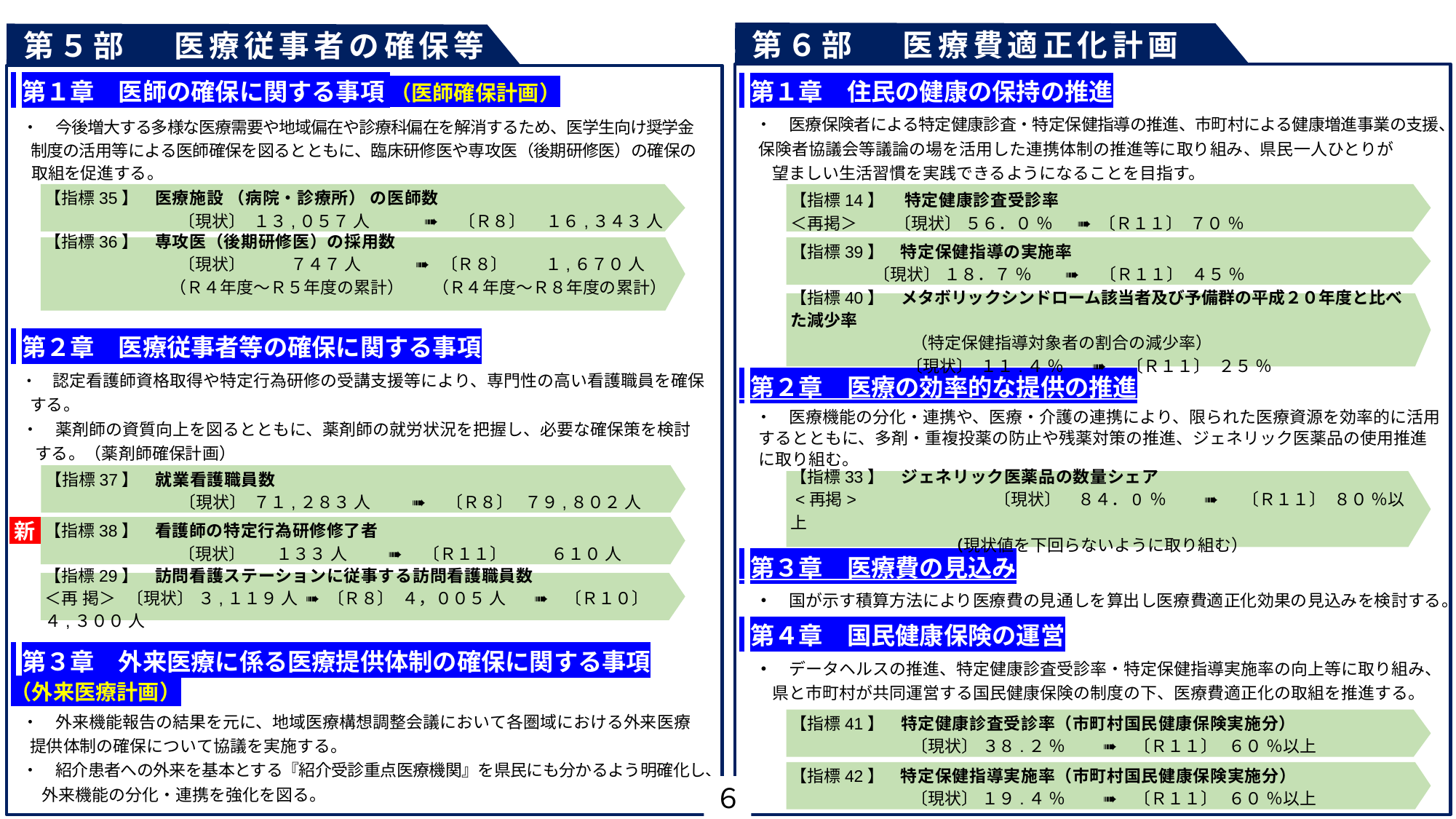

第６部　 医療費適正化計画
 第１章　住民の健康の保持の推進
　・　医療保険者による特定健康診査・特定保健指導の推進、市町村による健康増進事業の支援、
    保険者協議会等議論の場を活用した連携体制の推進等に取り組み、県民一人ひとりが
　　望ましい生活習慣を実践できるようになることを目指す。

 第２章　医療の効率的な提供の推進
　・　医療機能の分化・連携や、医療・介護の連携により、限られた医療資源を効率的に活用
    するとともに、多剤・重複投薬の防止や残薬対策の推進、ジェネリック医薬品の使用推進
    に取り組む。

 第３章　医療費の見込み
　・　国が示す積算方法により医療費の見通しを算出し医療費適正化効果の見込みを検討する。
 第４章　国民健康保険の運営
　・　データヘルスの推進、特定健康診査受診率・特定保健指導実施率の向上等に取り組み、
　　県と市町村が共同運営する国民健康保険の制度の下、医療費適正化の取組を推進する。
第５部　 医療従事者の確保等
 第１章　医師の確保に関する事項 （医師確保計画）
  ・　今後増大する多様な医療需要や地域偏在や診療科偏在を解消するため、医学生向け奨学金
     制度の活用等による医師確保を図るとともに、臨床研修医や専攻医（後期研修医）の確保の
     取組を促進する。

 第２章　医療従事者等の確保に関する事項
  ・　認定看護師資格取得や特定行為研修の受講支援等により、専門性の高い看護職員を確保
    する。
  ・　薬剤師の資質向上を図るとともに、薬剤師の就労状況を把握し、必要な確保策を検討
　  する。（薬剤師確保計画）

 第３章　外来医療に係る医療提供体制の確保に関する事項
（外来医療計画）
  ・　外来機能報告の結果を元に、地域医療構想調整会議において各圏域における外来医療
    提供体制の確保について協議を実施する。
  ・　紹介患者への外来を基本とする『紹介受診重点医療機関』を県民にも分かるよう明確化し、外来機能の分化・連携を強化を図る。

【指標35】　医療施設 （病院・診療所） の医師数
　　　　　　　　〔現状〕  １３,０５７ 人　　 　➠　 〔Ｒ８〕 　１６,３４３ 人
【指標14】　 特定健康診査受診率
＜再掲＞　　 〔現状〕 ５６．０ ％　  ➠  〔Ｒ１１〕  ７０ ％
【指標39】　特定保健指導の実施率
　            　 〔現状〕 １８．７ ％　　➠　 〔Ｒ１１〕  ４５ ％
【指標40】　メタボリックシンドローム該当者及び予備群の平成２０年度と比べた減少率
　　 　　　　　（特定保健指導対象者の割合の減少率）
　　　    　　　〔現状〕  １１.４ ％ 　  ➠ 　〔Ｒ１１〕  ２５ ％
【指標36】　専攻医（後期研修医）の採用数
　　　　　　　　〔現状〕　　   ７４７ 人　　　 ➠   〔Ｒ８〕 　　１,６７０ 人
　　　　　　  　（Ｒ４年度～Ｒ５年度の累計）　   （Ｒ４年度～Ｒ８年度の累計）
【指標37】　就業看護職員数
　　　　　　　　〔現状〕  ７１,２８３ 人 　　 ➠ 　〔Ｒ８〕   ７９,８０２ 人
【指標33】　ジェネリック医薬品の数量シェア
 <再掲>　　　　　　　　〔現状〕　８４．0 ％　　 ➠ 　 〔Ｒ１１〕  ８０ ％以上
                                    　　（現状値を下回らないように取り組む）
新
【指標38】　看護師の特定行為研修修了者
　　　　　　　　〔現状〕        １３３ 人　　  ➠ 　〔Ｒ１１〕  　 　６１０ 人
【指標29】　訪問看護ステーションに従事する訪問看護職員数
＜再 掲＞   〔現状〕 ３,１１９ 人  ➠  〔Ｒ８〕  ４，００５ 人　   ➠　〔Ｒ１０〕 ４,３００ 人
【指標41】　特定健康診査受診率（市町村国民健康保険実施分）
　　　　　　 　〔現状〕 ３８.２ ％　　 ➠　〔Ｒ１１〕   ６０ ％以上
【指標42】　特定保健指導実施率（市町村国民健康保険実施分）
　　　　　　　 〔現状〕 １９.４ ％ 　　➠　〔Ｒ１１〕   ６０ ％以上
６